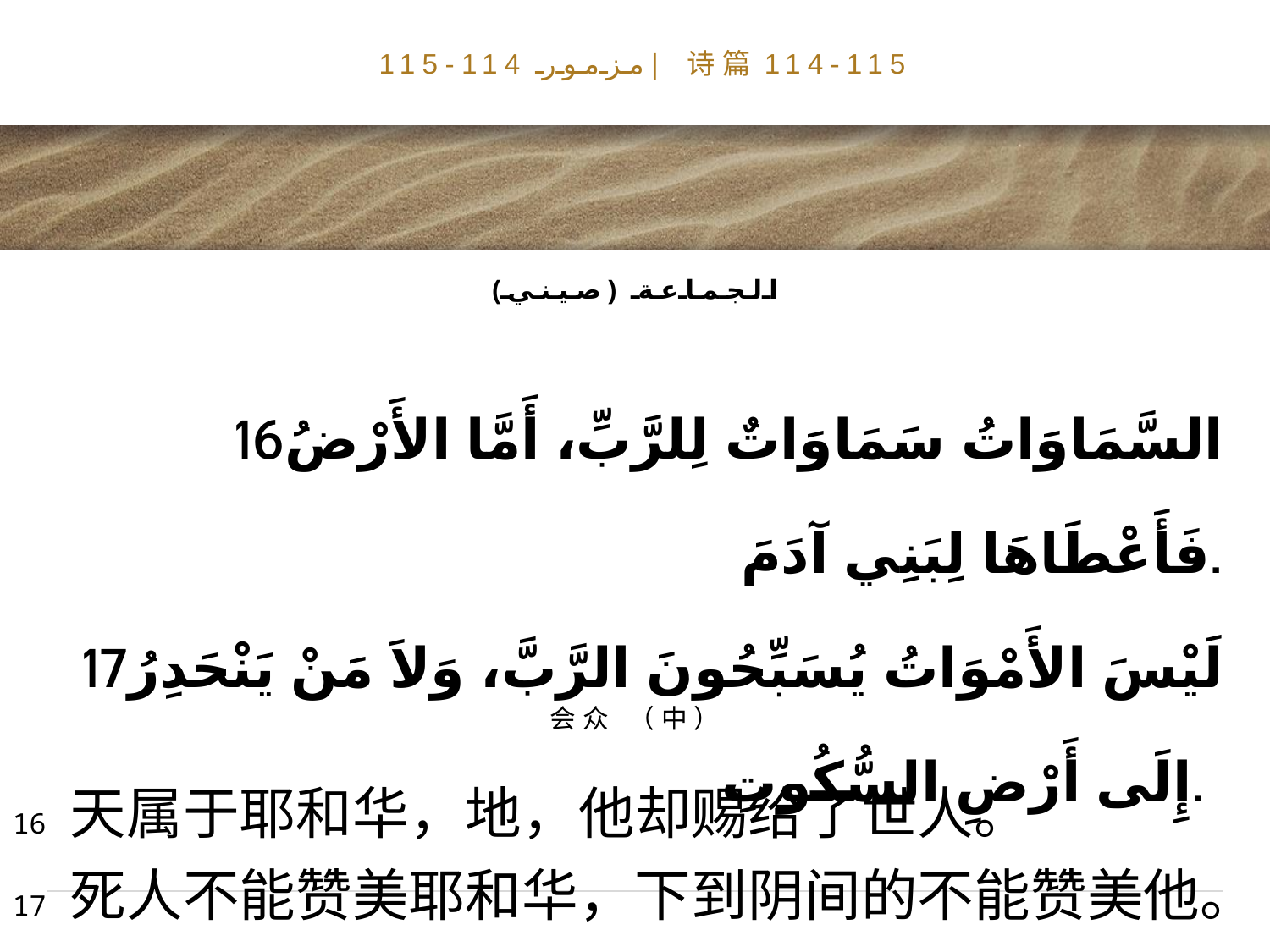

# مزمور 114-115| 诗篇114-115
الجماعة (صيني)
 16السَّمَاوَاتُ سَمَاوَاتٌ لِلرَّبِّ، أَمَّا الأَرْضُ فَأَعْطَاهَا لِبَنِي آدَمَ.
 17لَيْسَ الأَمْوَاتُ يُسَبِّحُونَ الرَّبَّ، وَلاَ مَنْ يَنْحَدِرُ إِلَى أَرْضِ السُّكُوتِ.
会众 （中）
16 天属于耶和华，地，他却赐给了世人。
17 死人不能赞美耶和华，下到阴间的不能赞美他。